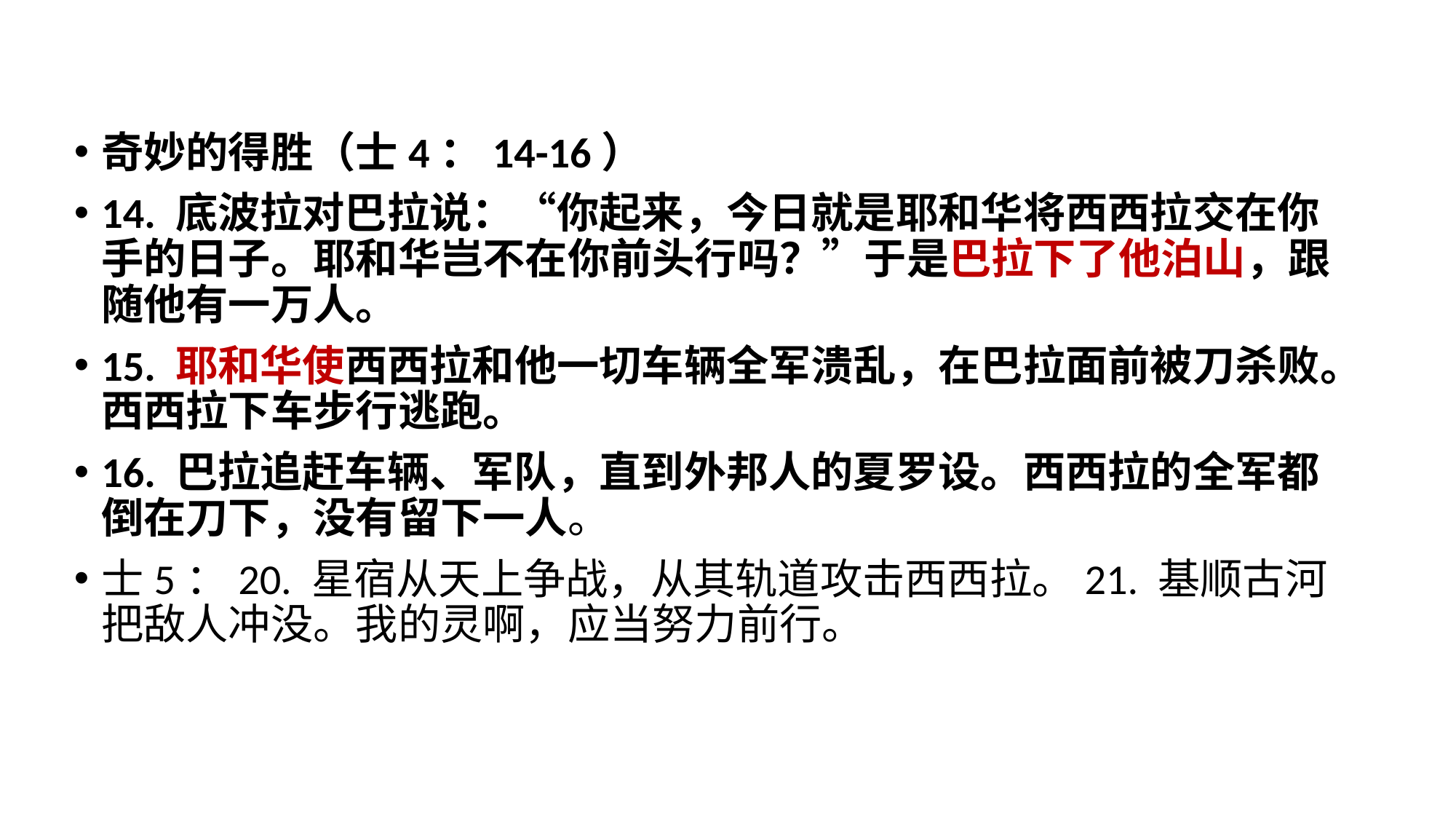

奇妙的得胜（士4：14-16）
14. 底波拉对巴拉说：“你起来，今日就是耶和华将西西拉交在你手的日子。耶和华岂不在你前头行吗？”于是巴拉下了他泊山，跟随他有一万人。
15. 耶和华使西西拉和他一切车辆全军溃乱，在巴拉面前被刀杀败。西西拉下车步行逃跑。
16. 巴拉追赶车辆、军队，直到外邦人的夏罗设。西西拉的全军都倒在刀下，没有留下一人。
士5：20. 星宿从天上争战，从其轨道攻击西西拉。21. 基顺古河把敌人冲没。我的灵啊，应当努力前行。